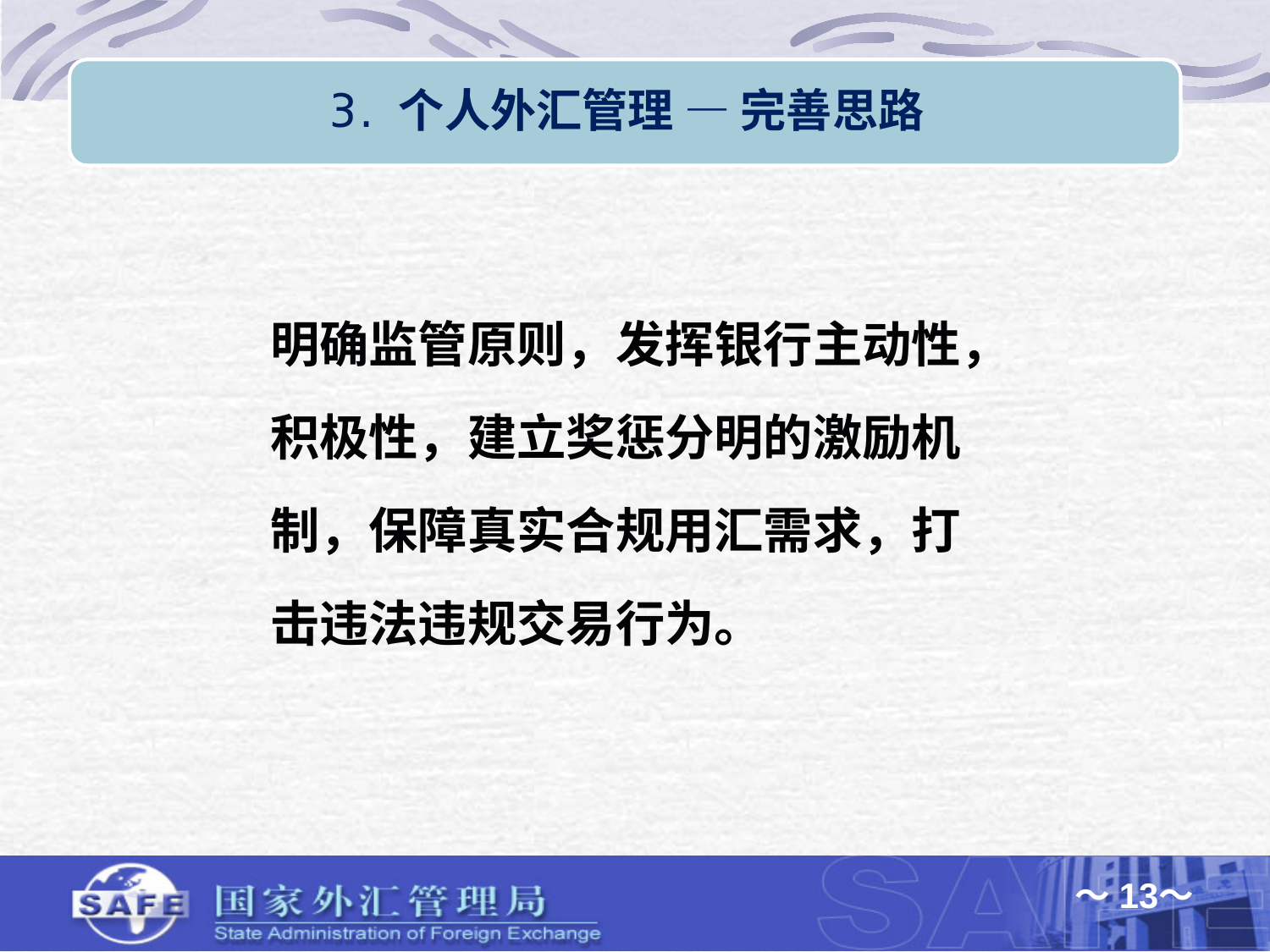

3. 个人外汇管理 — 完善思路

明确监管原则，发挥银行主动性，

积极性，建立奖惩分明的激励机

制，保障真实合规用汇需求，打

击违法违规交易行为。
～13～